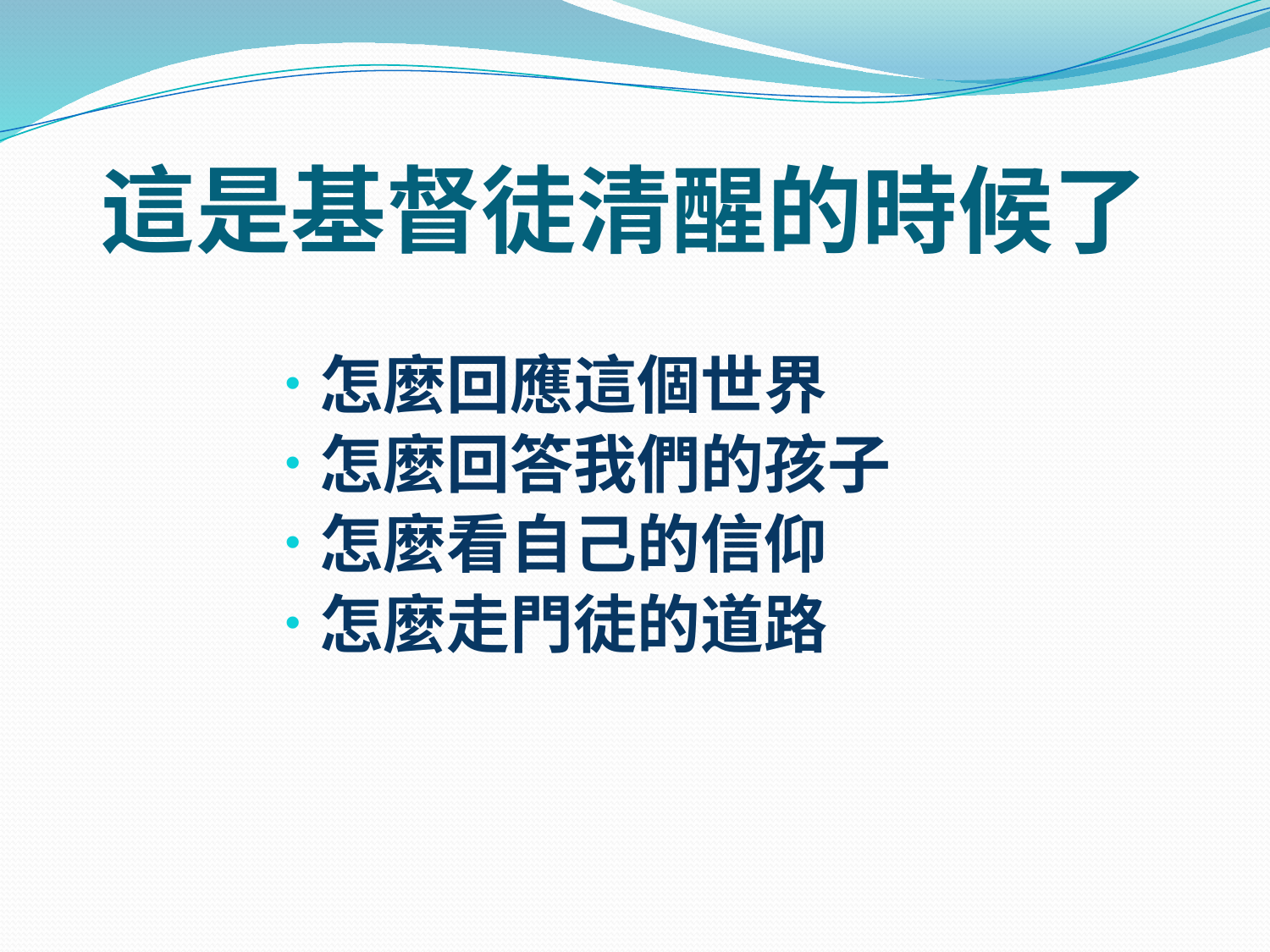

# 這是基督徒清醒的時候了
怎麼回應這個世界
怎麼回答我們的孩子
怎麼看自己的信仰
怎麼走門徒的道路